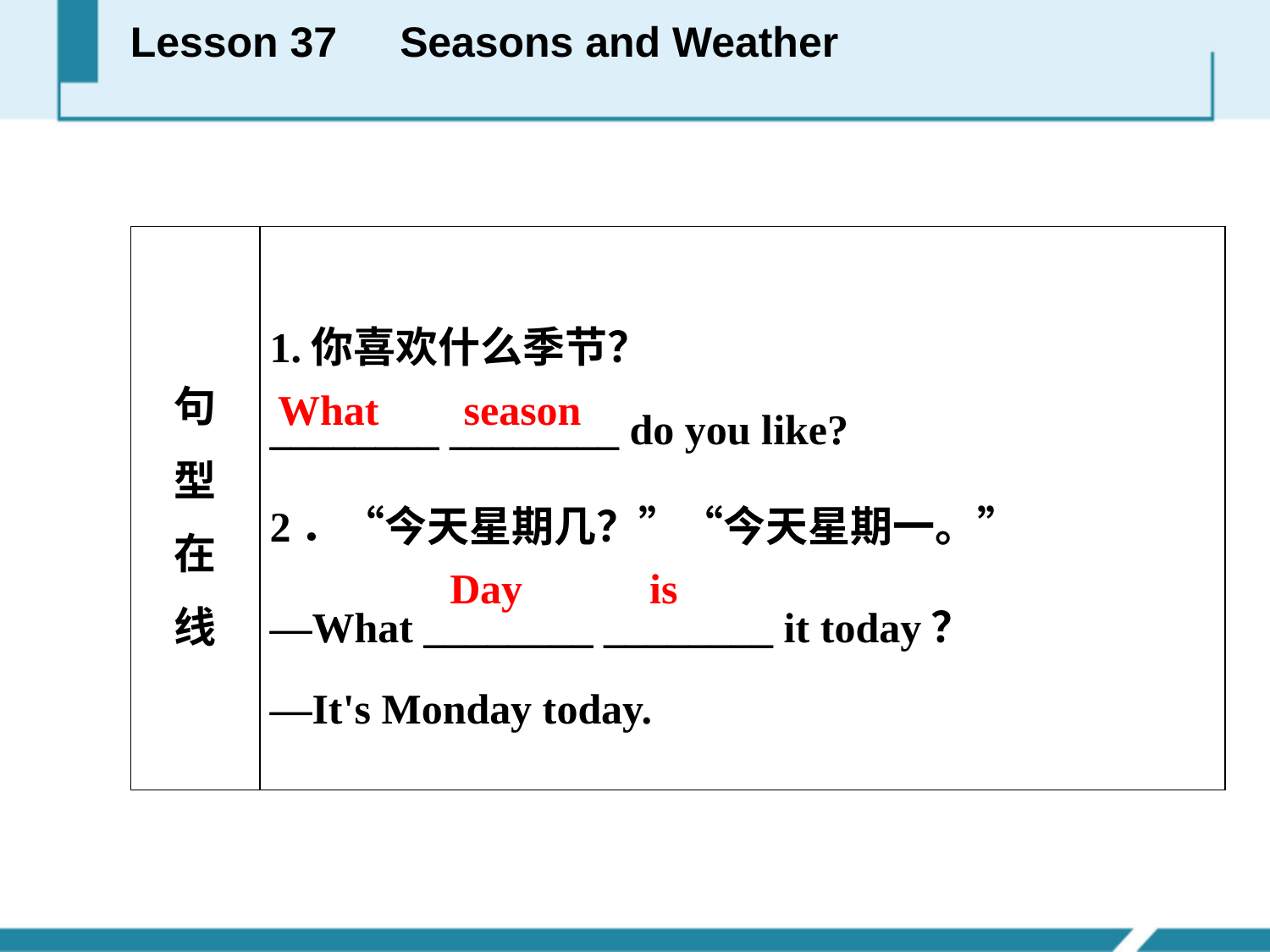

Lesson 37　Seasons and Weather
| 句 型 在 线 | 1.你喜欢什么季节？ \_\_\_\_\_\_\_\_ \_\_\_\_\_\_\_\_ do you like? 2．“今天星期几？”“今天星期一。” —What \_\_\_\_\_\_\_\_ \_\_\_\_\_\_\_\_ it today？ —It's Monday today. |
| --- | --- |
What        season

Day            is